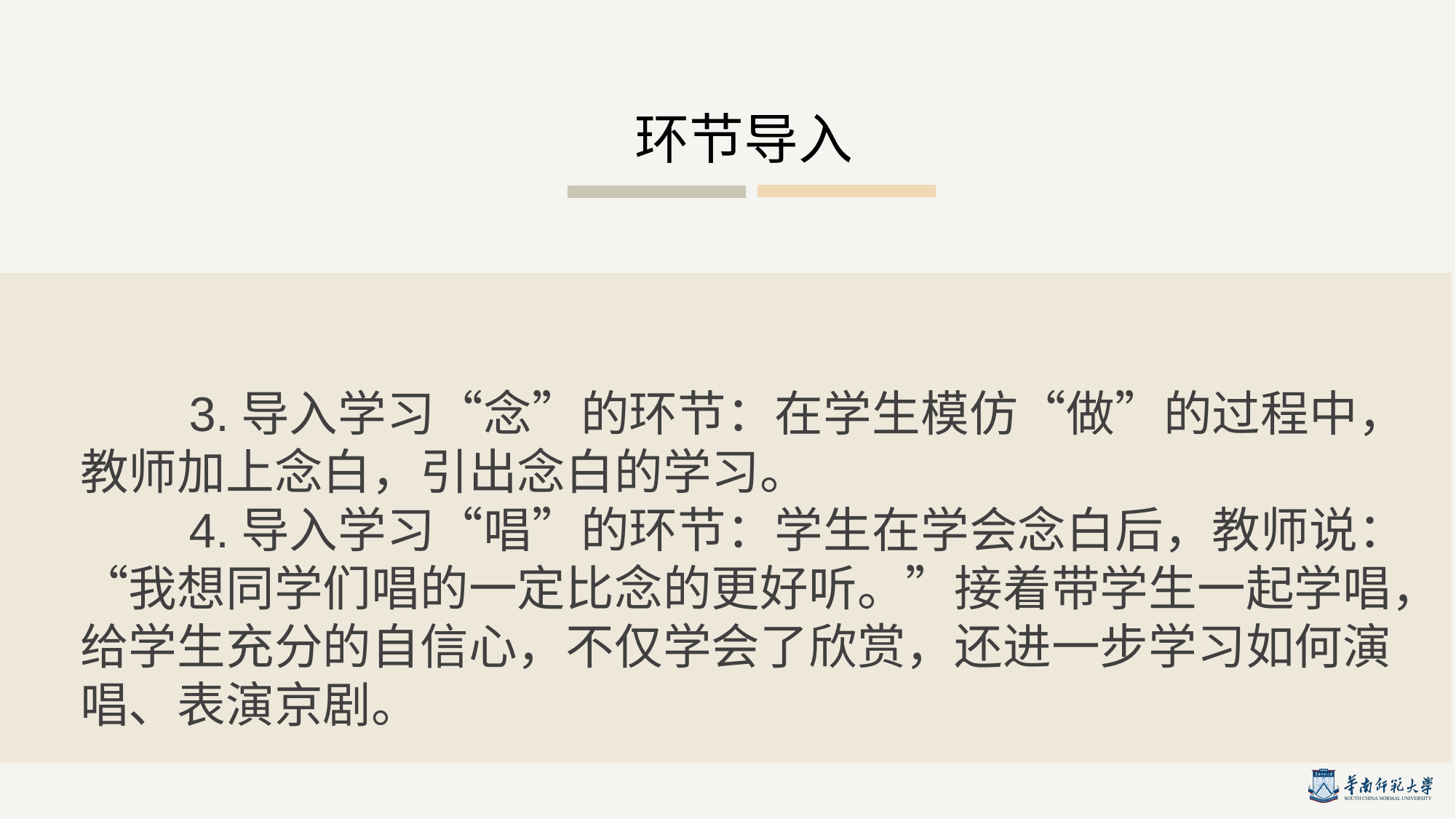

环节导入

　　3.导入学习“念”的环节：在学生模仿“做”的过程中，教师加上念白，引出念白的学习。
　　4.导入学习“唱”的环节：学生在学会念白后，教师说：“我想同学们唱的一定比念的更好听。”接着带学生一起学唱，给学生充分的自信心，不仅学会了欣赏，还进一步学习如何演唱、表演京剧。